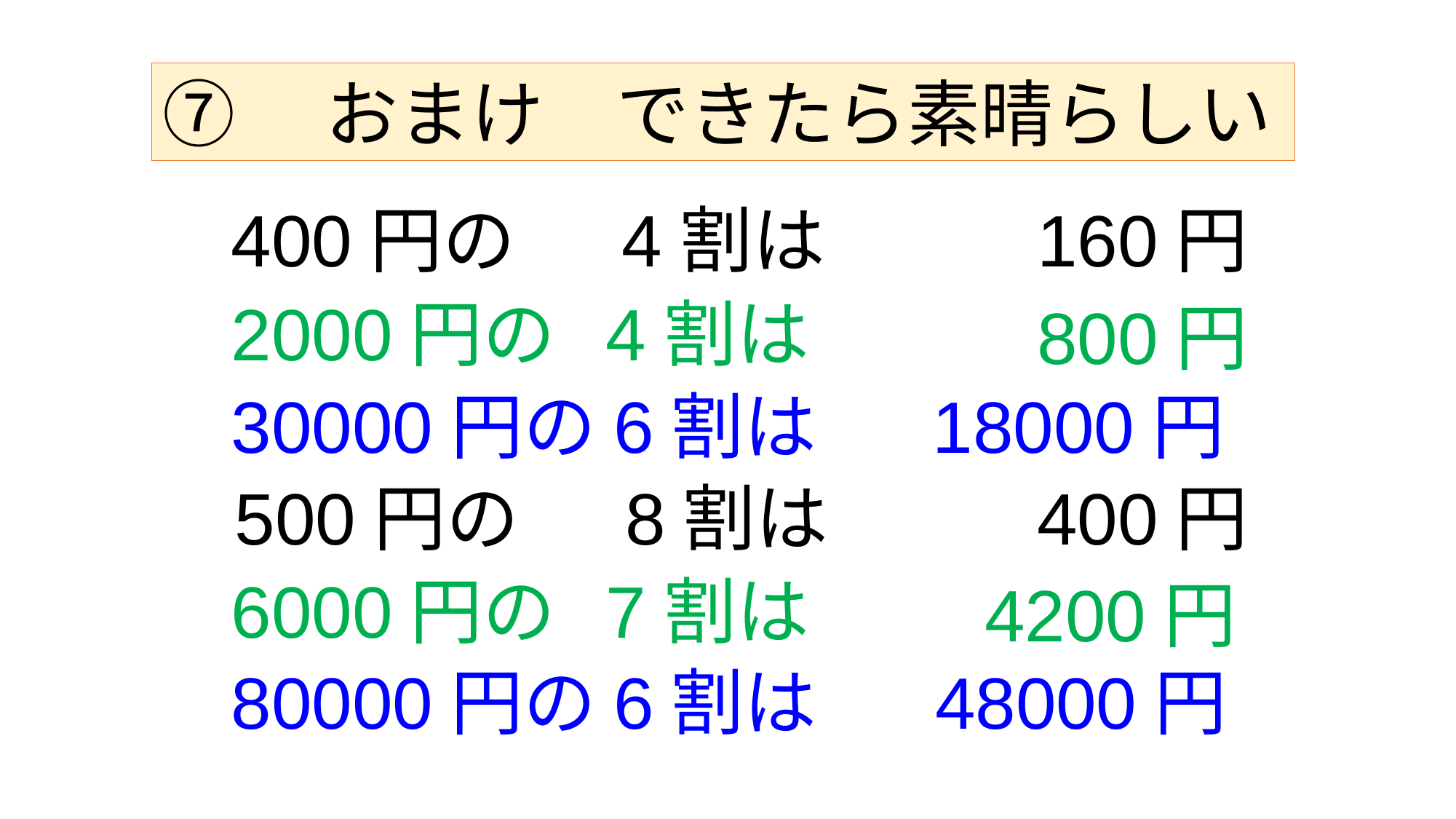

⑦　おまけ　できたら素晴らしい
400円の　 4割は
160円
2000円の  4割は
800円
18000円
30000円の6割は
500円の　 8割は
400円
6000円の  7割は
4200円
48000円
80000円の6割は